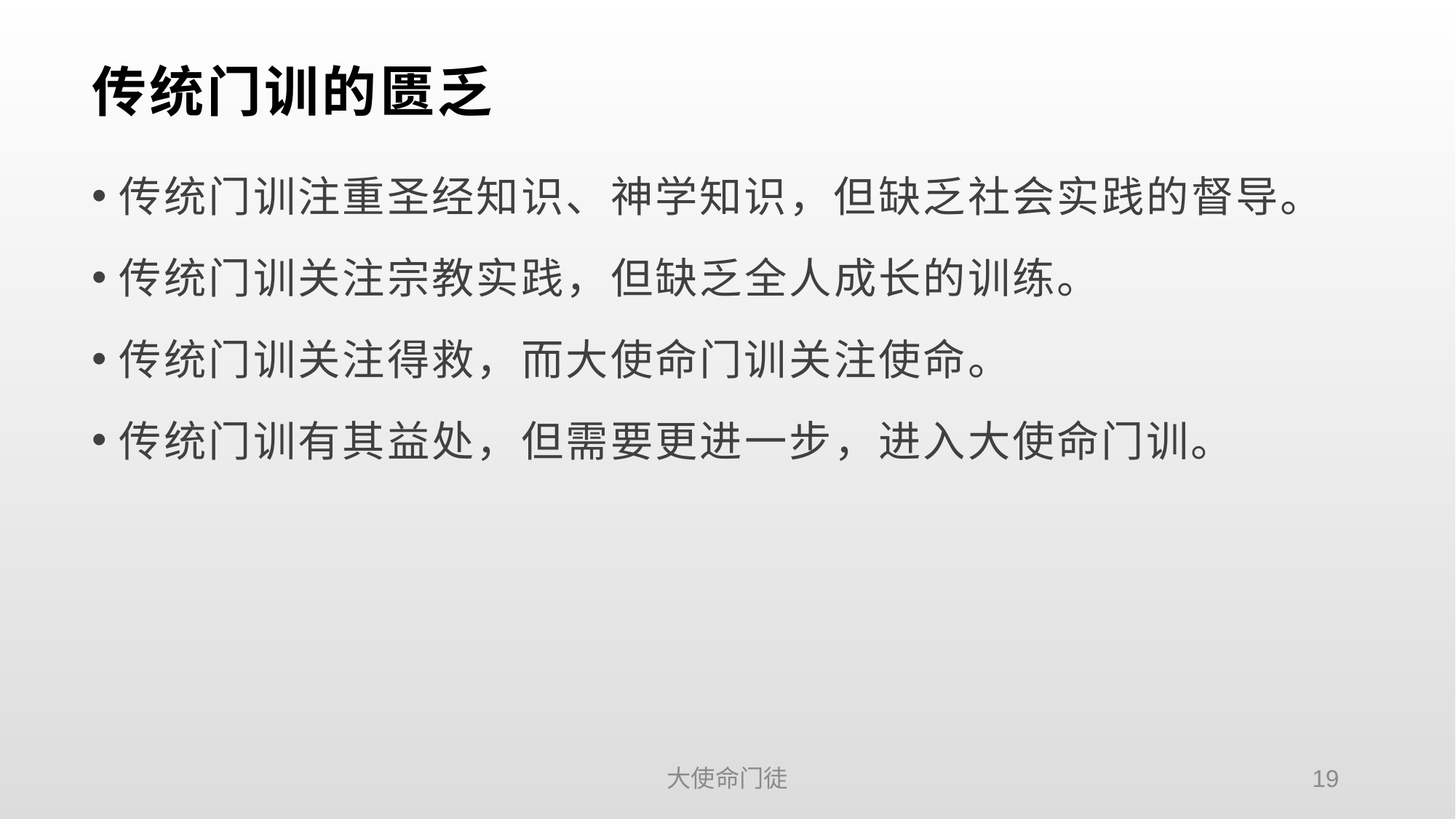

# 传统门训的匮乏
传统门训注重圣经知识、神学知识，但缺乏社会实践的督导。
传统门训关注宗教实践，但缺乏全人成长的训练。
传统门训关注得救，而大使命门训关注使命。
传统门训有其益处，但需要更进一步，进入大使命门训。
大使命门徒
19